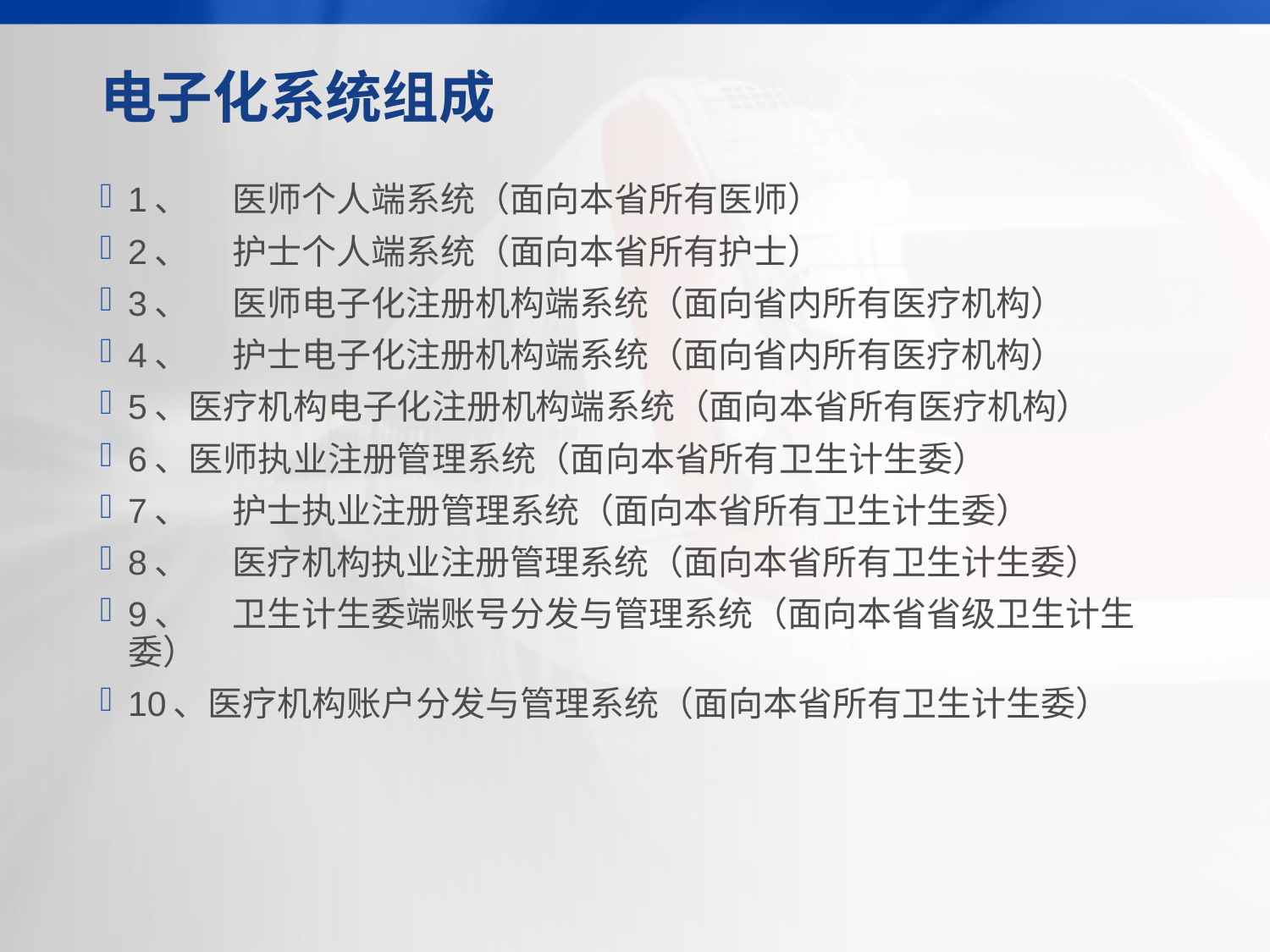

# 电子化系统组成
1、	医师个人端系统（面向本省所有医师）
2、	护士个人端系统（面向本省所有护士）
3、	医师电子化注册机构端系统（面向省内所有医疗机构）
4、	护士电子化注册机构端系统（面向省内所有医疗机构）
5、医疗机构电子化注册机构端系统（面向本省所有医疗机构）
6、医师执业注册管理系统（面向本省所有卫生计生委）
7、	护士执业注册管理系统（面向本省所有卫生计生委）
8、	医疗机构执业注册管理系统（面向本省所有卫生计生委）
9、	卫生计生委端账号分发与管理系统（面向本省省级卫生计生委）
10、医疗机构账户分发与管理系统（面向本省所有卫生计生委）